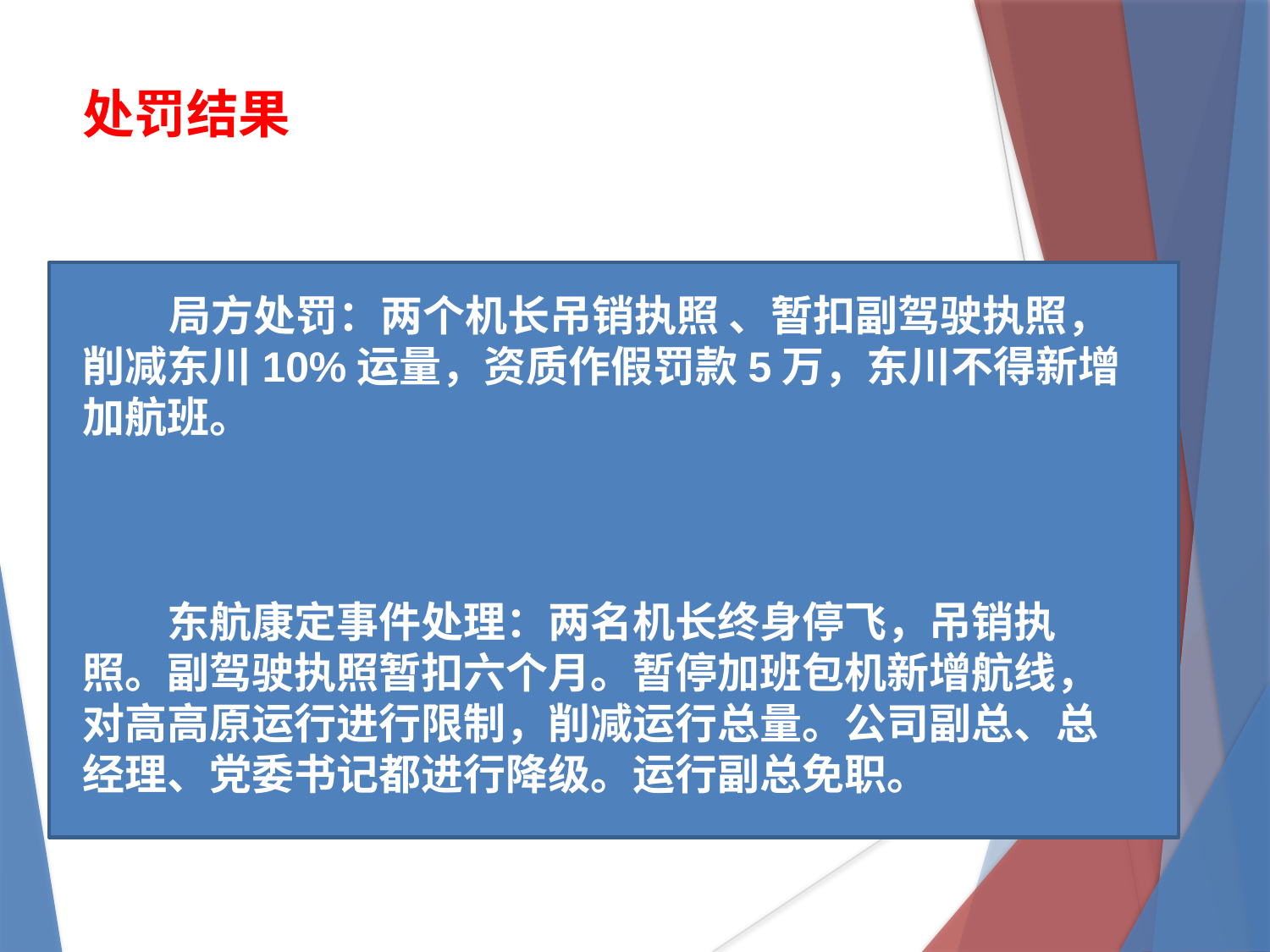

处罚结果

        局方处罚：两个机长吊销执照 、暂扣副驾驶执照，削减东川10%运量，资质作假罚款5万，东川不得新增加航班。

　　东航康定事件处理：两名机长终身停飞，吊销执照。副驾驶执照暂扣六个月。暂停加班包机新增航线，对高高原运行进行限制，削减运行总量。公司副总、总经理、党委书记都进行降级。运行副总免职。